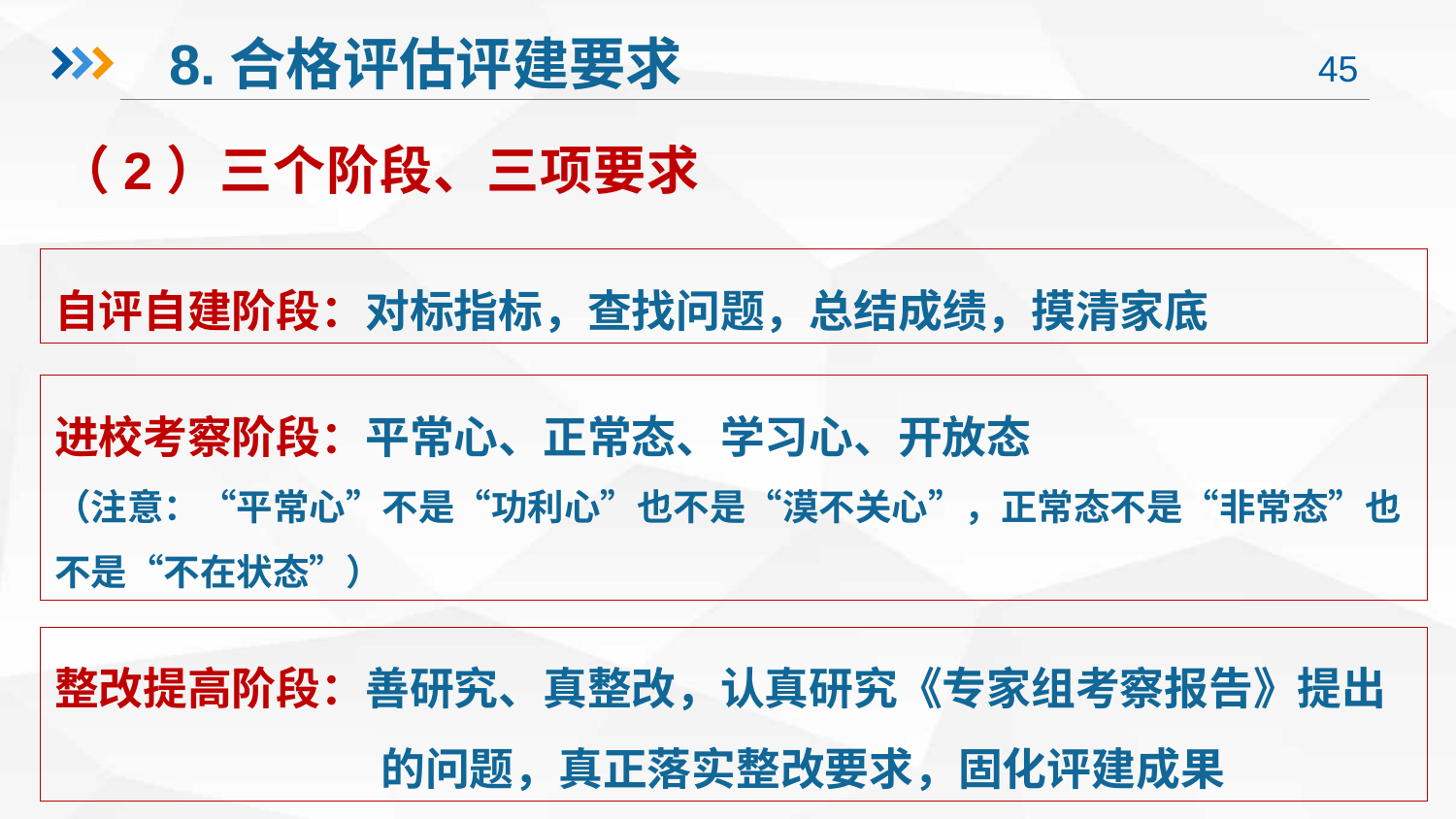

8.合格评估评建要求
（2）三个阶段、三项要求
自评自建阶段：对标指标，查找问题，总结成绩，摸清家底
进校考察阶段：平常心、正常态、学习心、开放态
（注意：“平常心”不是“功利心”也不是“漠不关心”，正常态不是“非常态”也不是“不在状态”）
整改提高阶段：善研究、真整改，认真研究《专家组考察报告》提出
                               的问题，真正落实整改要求，固化评建成果